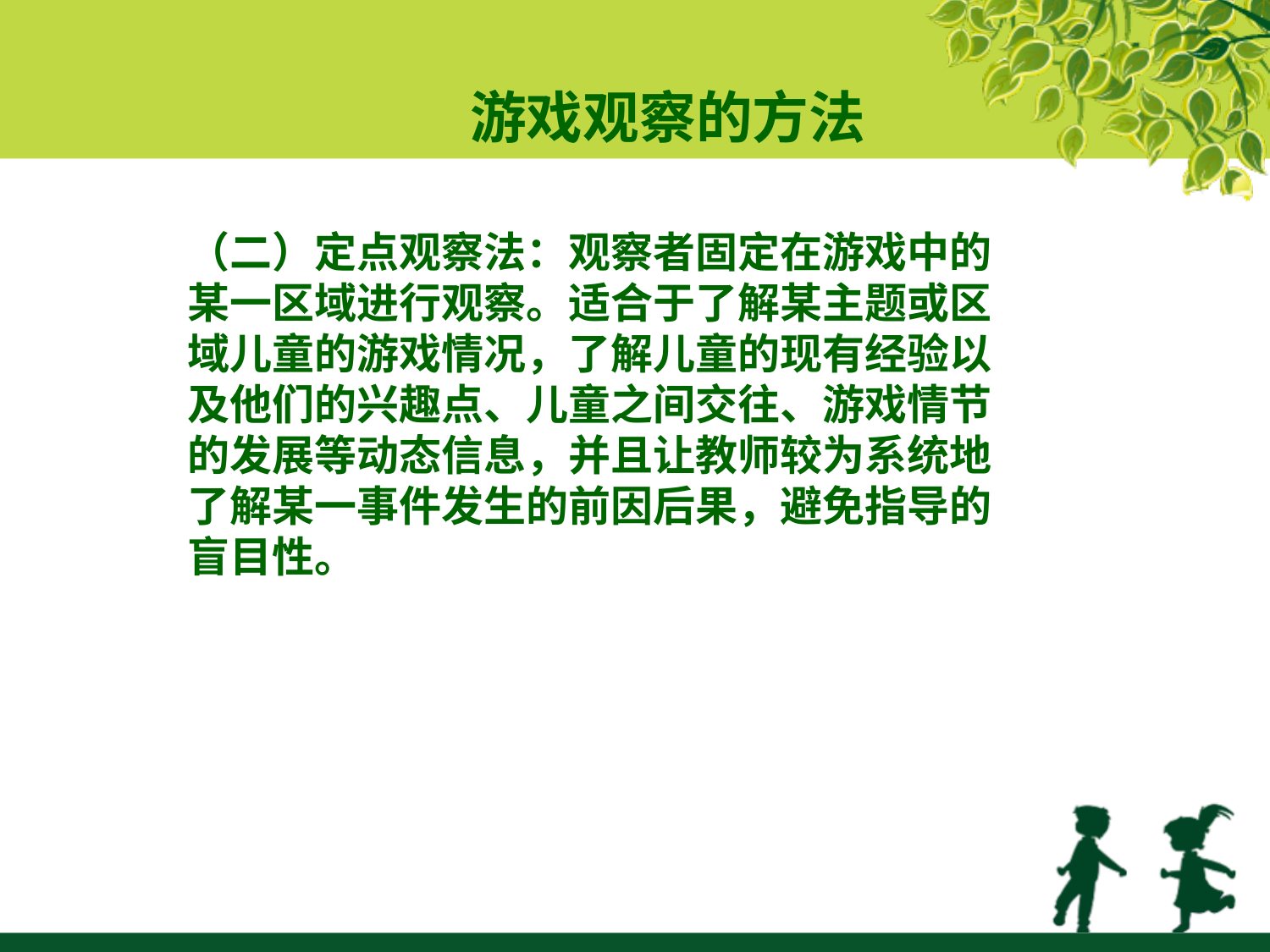

游戏观察的方法
（二）定点观察法：观察者固定在游戏中的某一区域进行观察。适合于了解某主题或区域儿童的游戏情况，了解儿童的现有经验以及他们的兴趣点、儿童之间交往、游戏情节的发展等动态信息，并且让教师较为系统地了解某一事件发生的前因后果，避免指导的盲目性。